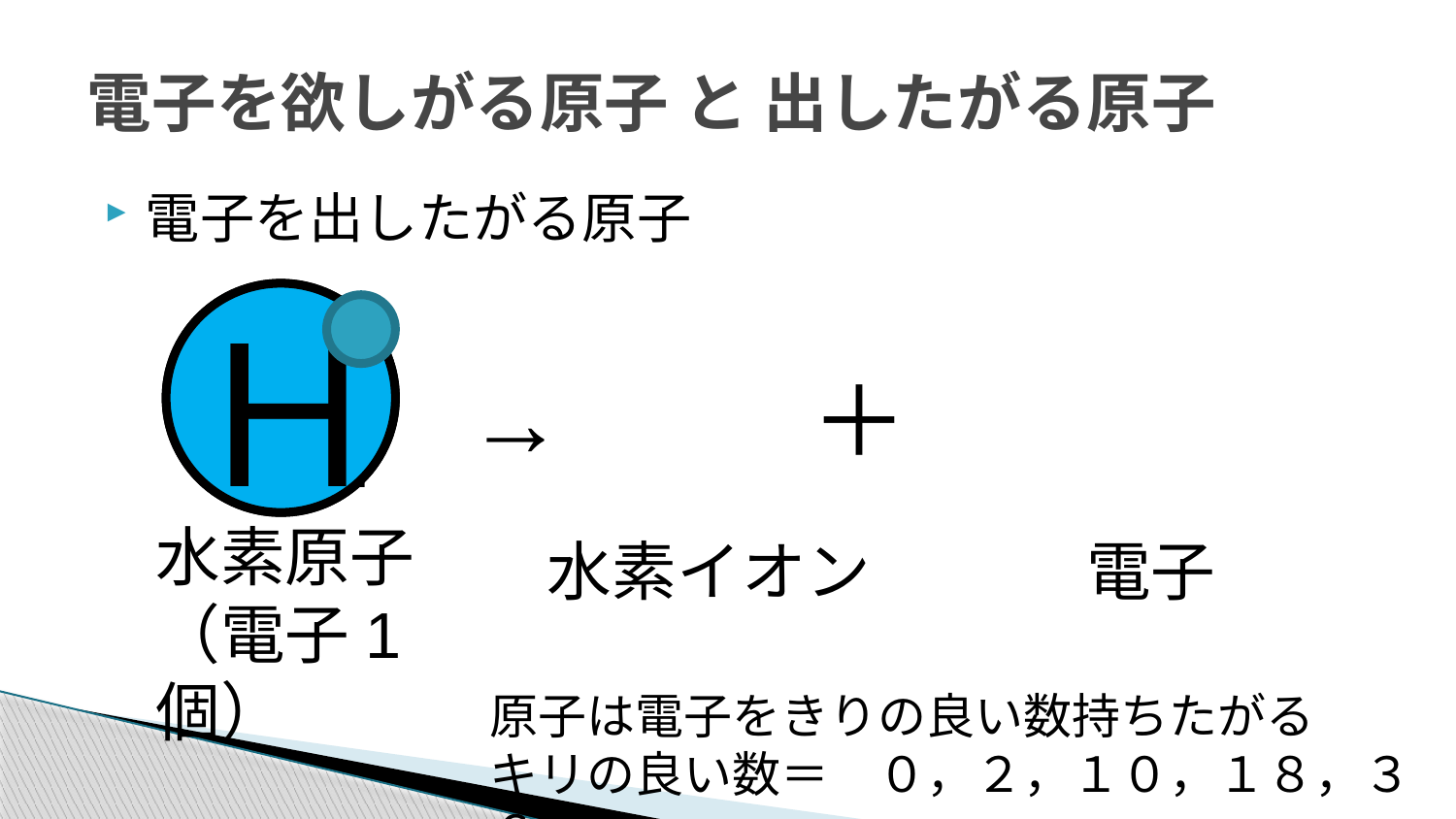

# 電子を欲しがる原子 と 出したがる原子
電子を出したがる原子

Ｈ

Ｈ

→
＋
水素原子
（電子1個）
水素イオン
電子
原子は電子をきりの良い数持ちたがる
キリの良い数＝　０，２，１０，１８，３６，・・・・